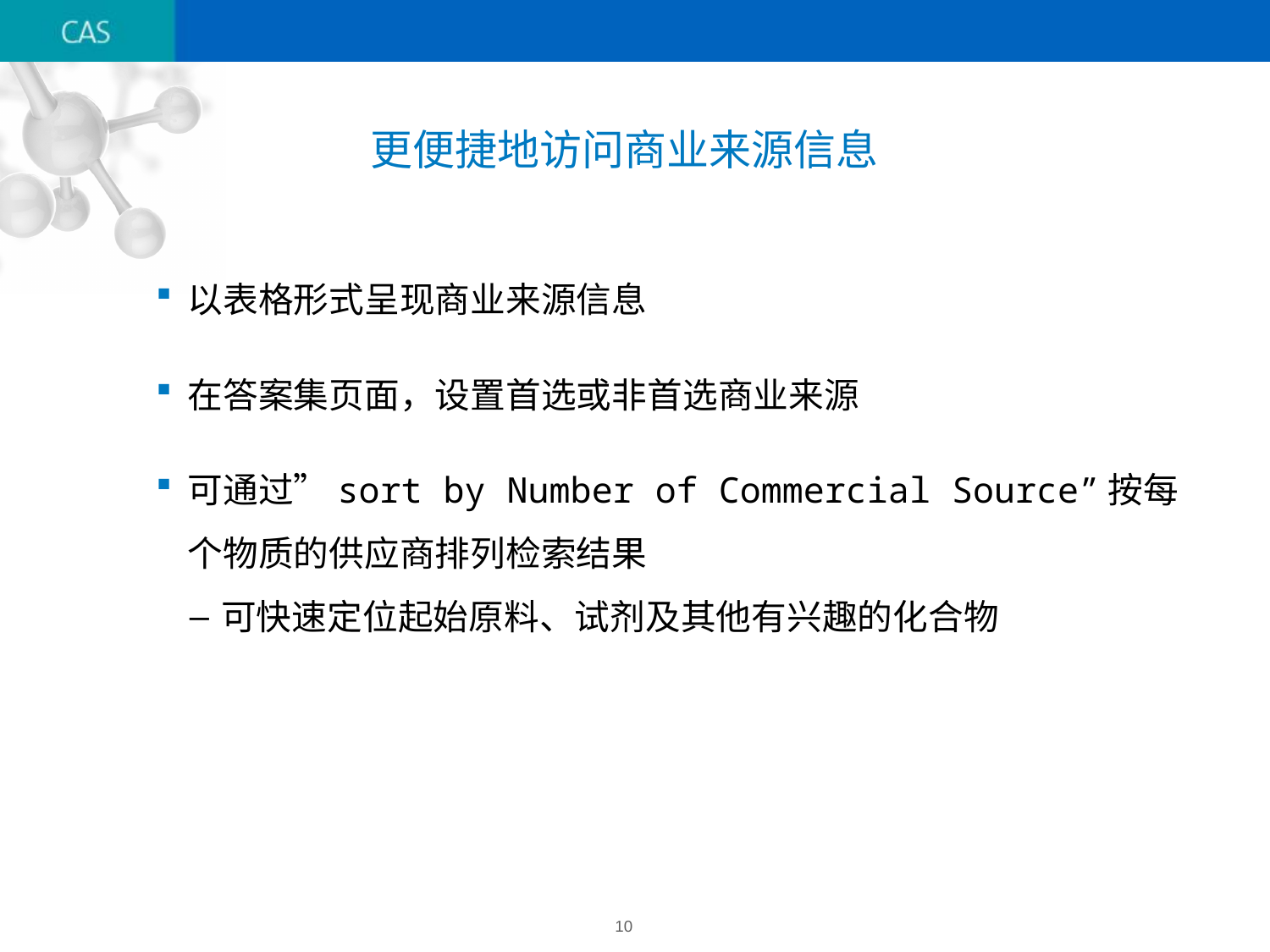

# 更便捷地访问商业来源信息
以表格形式呈现商业来源信息
在答案集页面，设置首选或非首选商业来源
可通过”sort by Number of Commercial Source”按每个物质的供应商排列检索结果
可快速定位起始原料、试剂及其他有兴趣的化合物
10